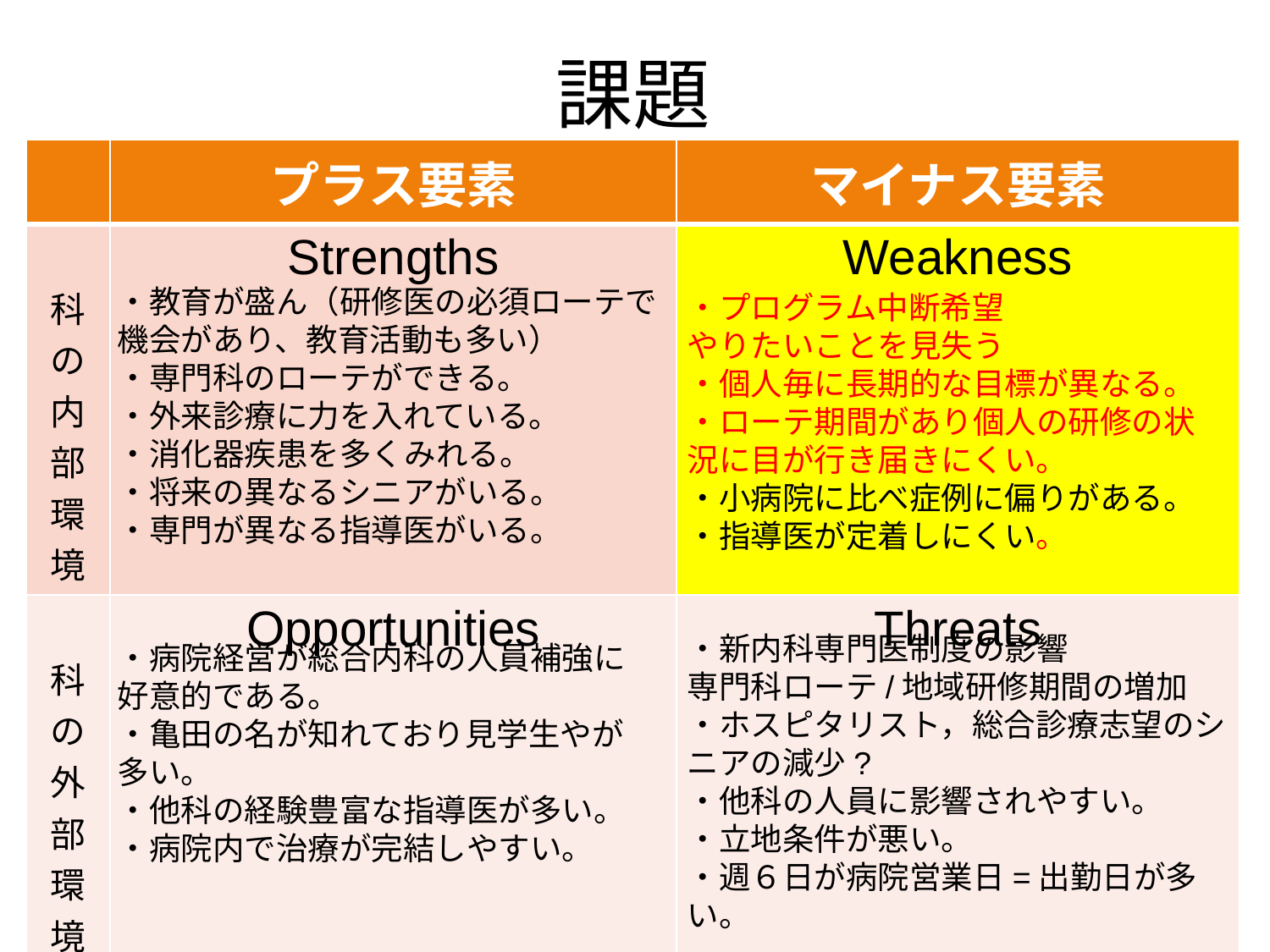

# 課題
|  | プラス要素 | マイナス要素 |
| --- | --- | --- |
| 科の内部環境 | Strengths | Weakness |
| 科の外部環境 | Opportunities | Threats |
・教育が盛ん（研修医の必須ローテで機会があり、教育活動も多い）
・専門科のローテができる。
・外来診療に力を入れている。
・消化器疾患を多くみれる。
・将来の異なるシニアがいる。
・専門が異なる指導医がいる。
・プログラム中断希望
やりたいことを見失う
・個人毎に長期的な目標が異なる。
・ローテ期間があり個人の研修の状況に目が行き届きにくい。
・小病院に比べ症例に偏りがある。
・指導医が定着しにくい。
・新内科専門医制度の影響
専門科ローテ/地域研修期間の増加
・ホスピタリスト，総合診療志望のシニアの減少?
・他科の人員に影響されやすい。
・立地条件が悪い。
・週６日が病院営業日=出勤日が多い。
・病院経営が総合内科の人員補強に好意的である。
・亀田の名が知れており見学生やが多い。
・他科の経験豊富な指導医が多い。
・病院内で治療が完結しやすい。